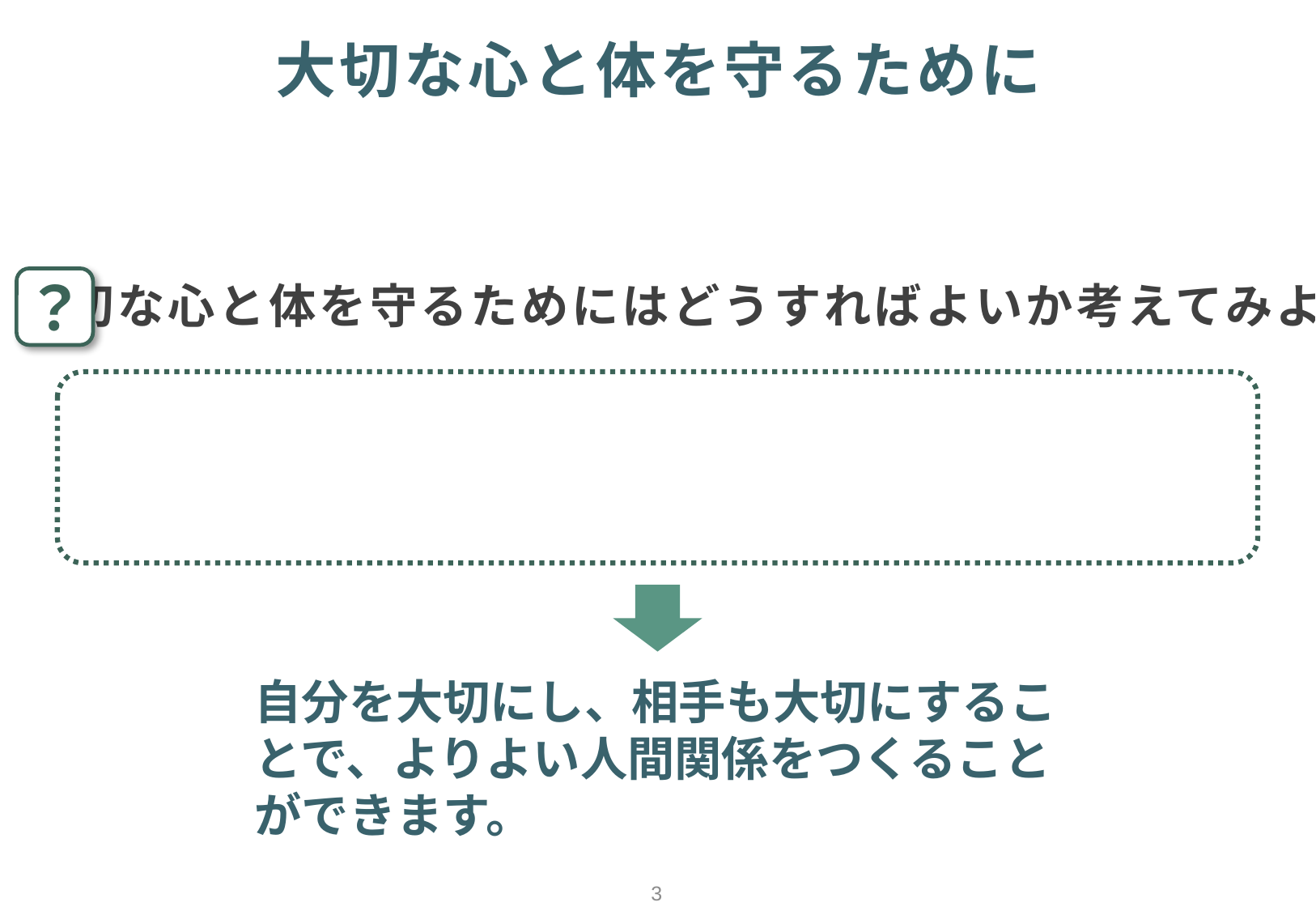

大切な心と体を守るために
？
大切な心と体を守るためにはどうすればよいか考えてみよう

自分を大切にし、相手も大切にすることで、よりよい人間関係をつくることができます。
3